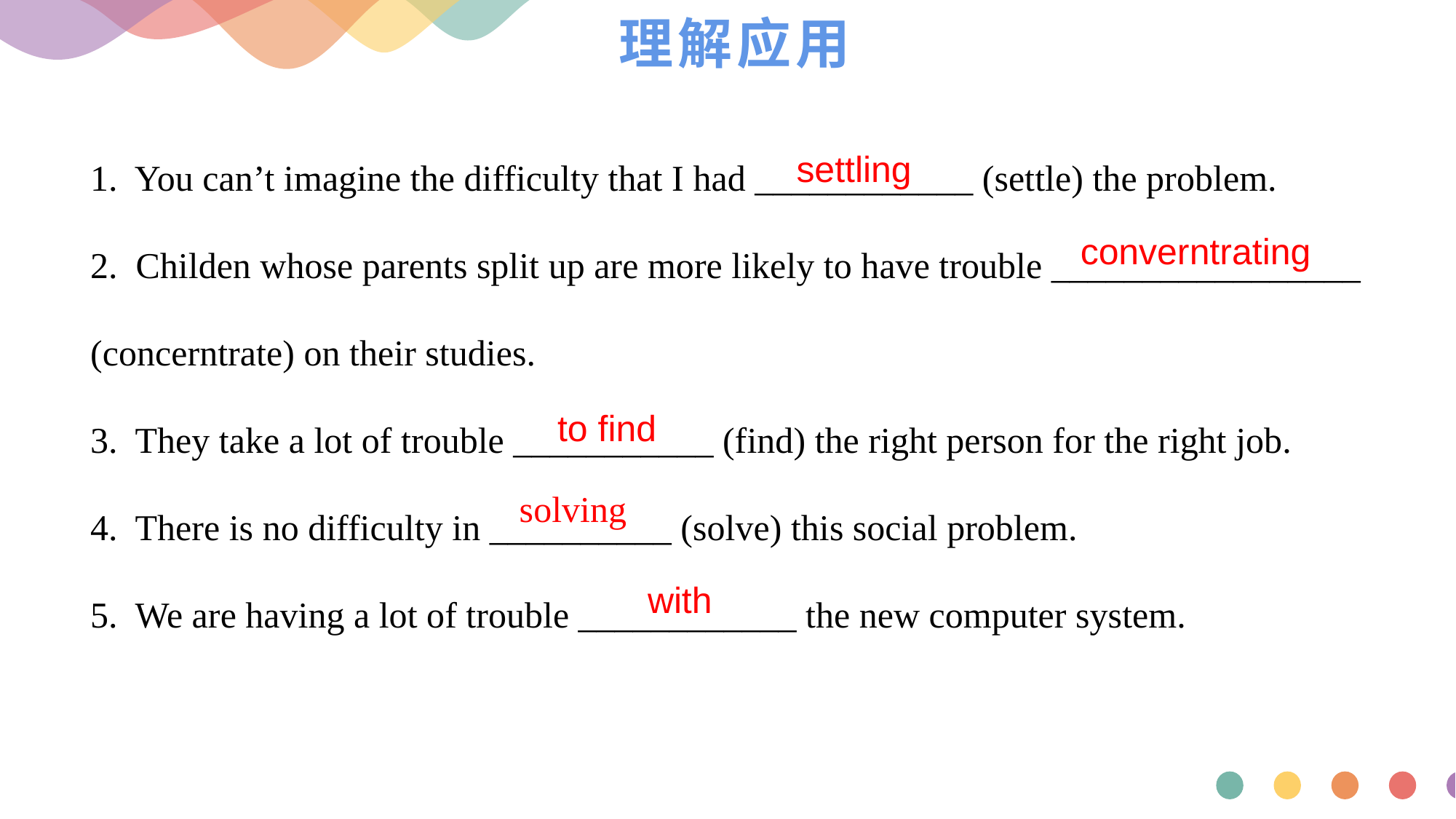

# 理解应用
1.  You can’t imagine the difficulty that I had ____________ (settle) the problem.
2.  Childen whose parents split up are more likely to have trouble _________________ (concerntrate) on their studies.
3.  They take a lot of trouble ___________ (find) the right person for the right job.
4.  There is no difficulty in __________ (solve) this social problem.
5.  We are having a lot of trouble ____________ the new computer system.
 settling
 converntrating
 to find
 solving
 with